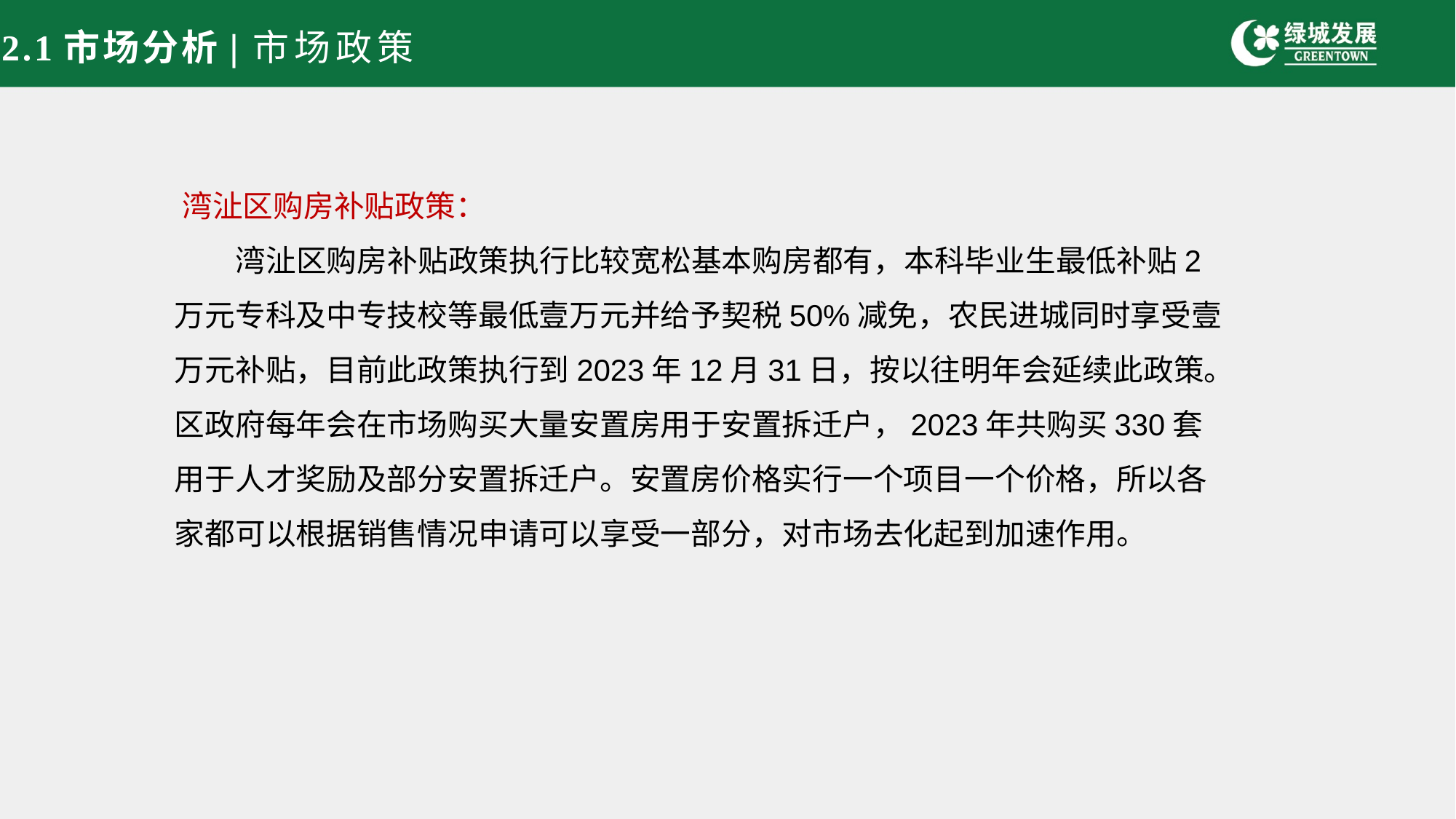

2.1市场分析|市场政策

湾沚区购房补贴政策：
        湾沚区购房补贴政策执行比较宽松基本购房都有，本科毕业生最低补贴2万元专科及中专技校等最低壹万元并给予契税50%减免，农民进城同时享受壹万元补贴，目前此政策执行到2023年12月31日，按以往明年会延续此政策。区政府每年会在市场购买大量安置房用于安置拆迁户，2023年共购买330套用于人才奖励及部分安置拆迁户。安置房价格实行一个项目一个价格，所以各家都可以根据销售情况申请可以享受一部分，对市场去化起到加速作用。